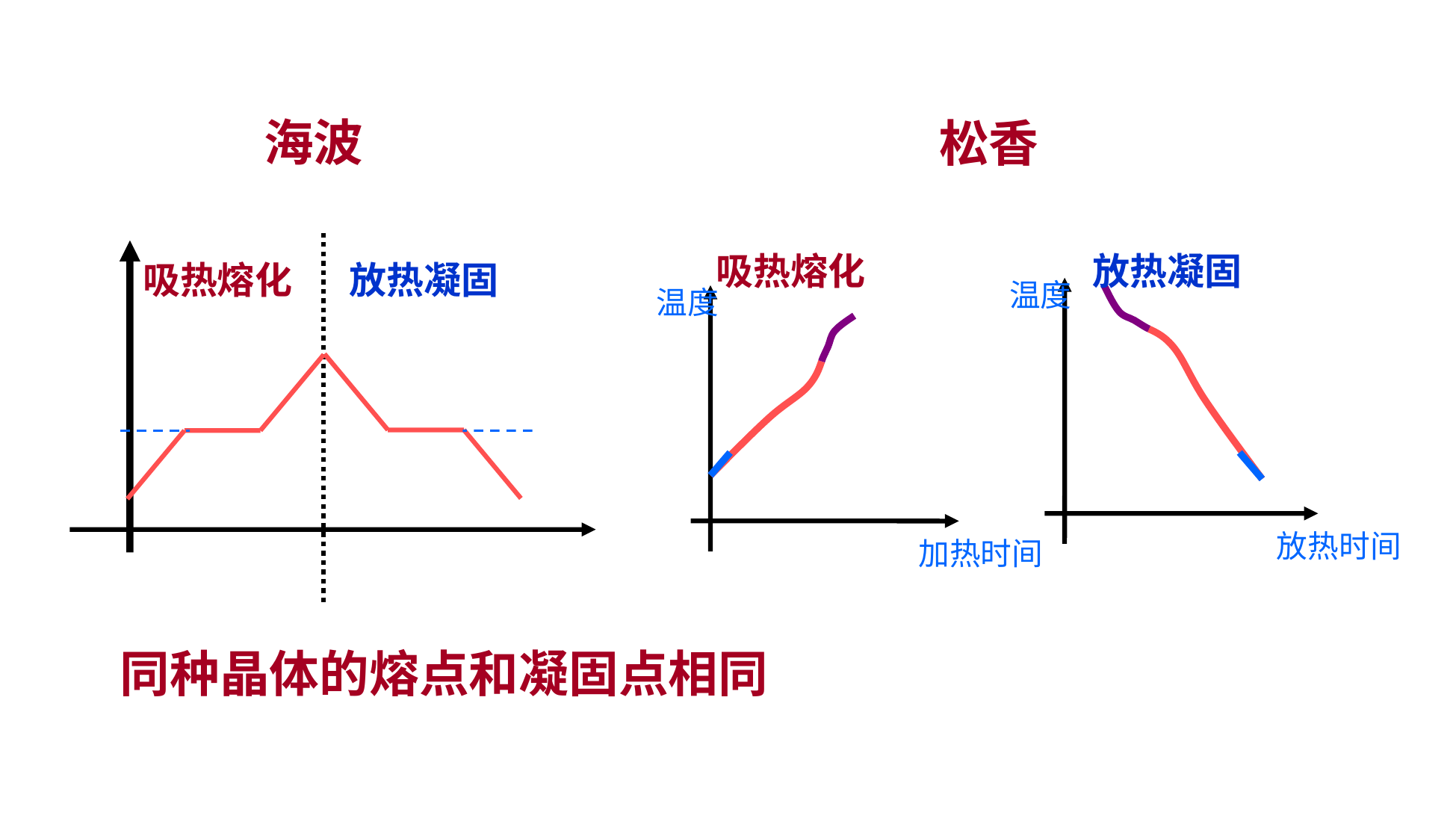

# 松香
海波

放热凝固
吸热熔化
温度

加热时间

吸热熔化
放热凝固
温度

放热时间

同种晶体的熔点和凝固点相同